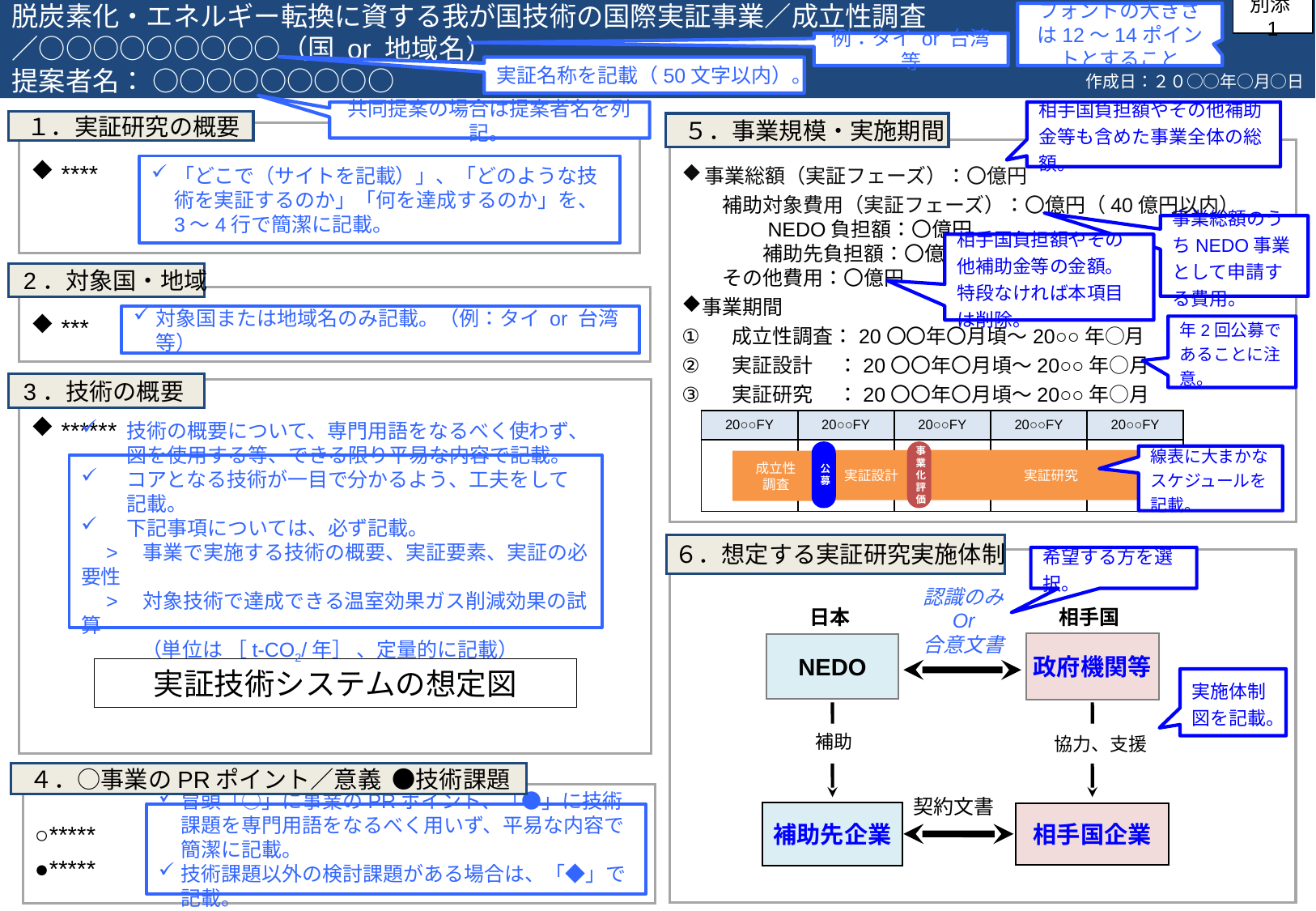

脱炭素化・エネルギー転換に資する我が国技術の国際実証事業／成立性調査
／○○○○○○○○○（国 or 地域名）
提案者名： ○○○○○○○○○
別添1
フォントの大きさは12～14ポイントとすること
例：タイ or 台湾等
実証名称を記載（50文字以内）。
作成日：２０○○年○月○日
共同提案の場合は提案者名を列記。
相手国負担額やその他補助金等も含めた事業全体の総額。
 １．実証研究の概要
 ５．事業規模・実施期間

****
事業総額（実証フェーズ）：〇億円
　　補助対象費用（実証フェーズ）：〇億円（40億円以内）
　　　　NEDO負担額：〇億円
　　　　補助先負担額：〇億円
　　その他費用：〇億円
事業期間
　成立性調査：20〇〇年〇月頃～20○○年○月
　実証設計 　：20〇〇年〇月頃～20○○年○月
　実証研究　 ：20〇〇年〇月頃～20○○年○月

「どこで（サイトを記載）」、「どのような技術を実証するのか」「何を達成するのか」を、3～4行で簡潔に記載。
事業総額のうちNEDO事業として申請する費用。
相手国負担額やその他補助金等の金額。特段なければ本項目は削除。
 2．対象国・地域

***
対象国または地域名のみ記載。（例：タイ or 台湾等）
年2回公募であることに注意。
 3．技術の概要

******

| 20○○FY | 20○○FY | 20○○FY | 20○○FY | 20○○FY |
| --- | --- | --- | --- | --- |
|  |  |  |  |  |
公募
事業化評価
線表に大まかなスケジュールを記載。
実証研究
実証設計
成立性
調査
技術の概要について、専門用語をなるべく使わず、図を使用する等、できる限り平易な内容で記載。
コアとなる技術が一目で分かるよう、工夫をして記載。
下記事項については、必ず記載。
　>　事業で実施する技術の概要、実証要素、実証の必要性
　>　対象技術で達成できる温室効果ガス削減効果の試算
　　　（単位は ［t-CO2/年］ 、定量的に記載）
６．想定する実証研究実施体制
希望する方を選択。

認識のみ
Or
合意文書
日本
相手国
政府機関等
NEDO
実証技術システムの想定図
実施体制図を記載。

補助
協力、支援
 ４．○事業のPRポイント／意義  ●技術課題

○*****
●*****

契約文書
補助先企業
相手国企業
冒頭「○」に事業のPRポイント、「●」に技術課題を専門用語をなるべく用いず、平易な内容で簡潔に記載。
技術課題以外の検討課題がある場合は、「◆」で記載。